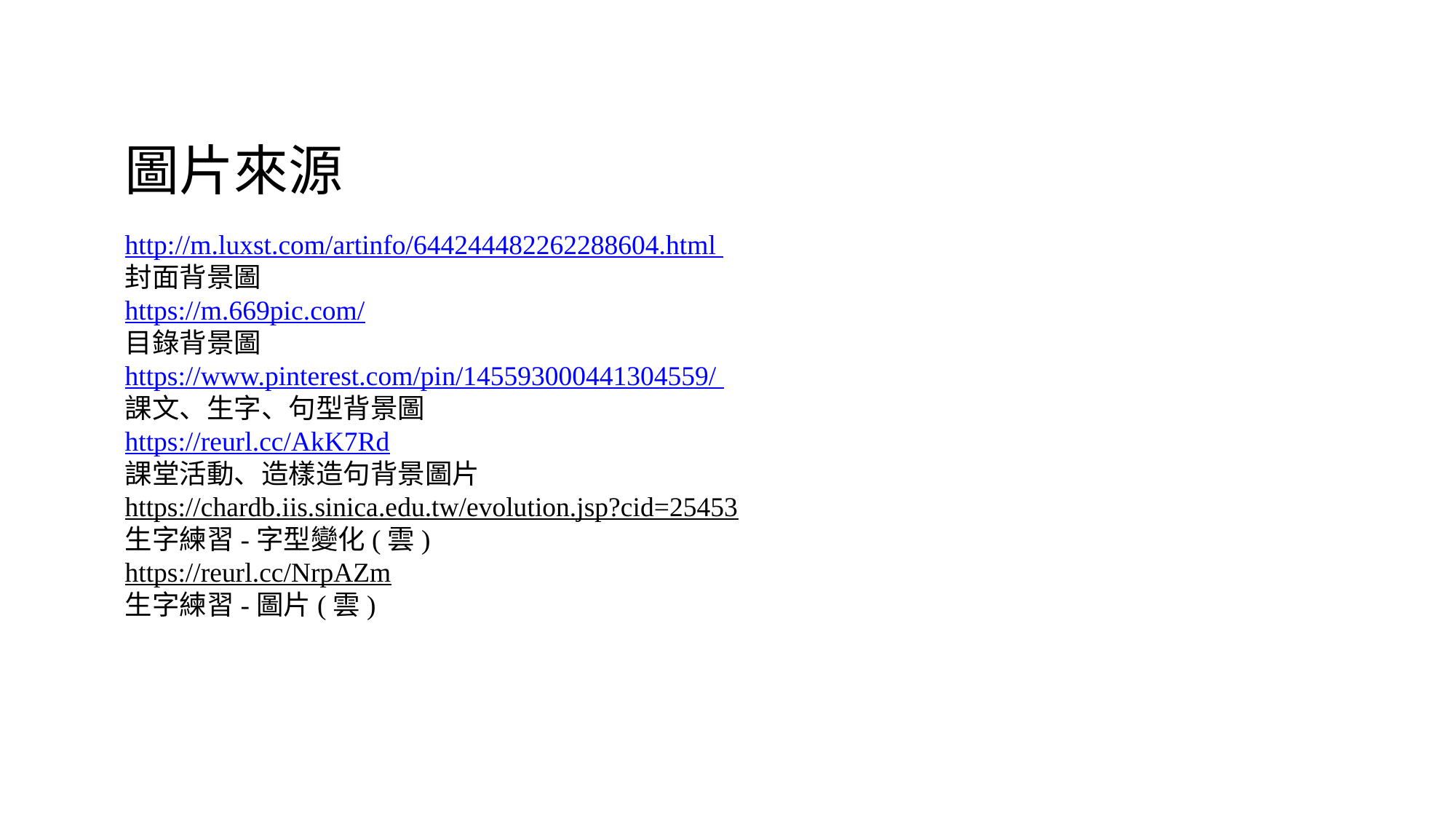

圖片來源
http://m.luxst.com/artinfo/644244482262288604.html
封面背景圖
https://m.669pic.com/
目錄背景圖
https://www.pinterest.com/pin/145593000441304559/
課文、生字、句型背景圖
https://reurl.cc/AkK7Rd
課堂活動、造樣造句背景圖片
https://chardb.iis.sinica.edu.tw/evolution.jsp?cid=25453
生字練習-字型變化(雲)
https://reurl.cc/NrpAZm
生字練習-圖片(雲)